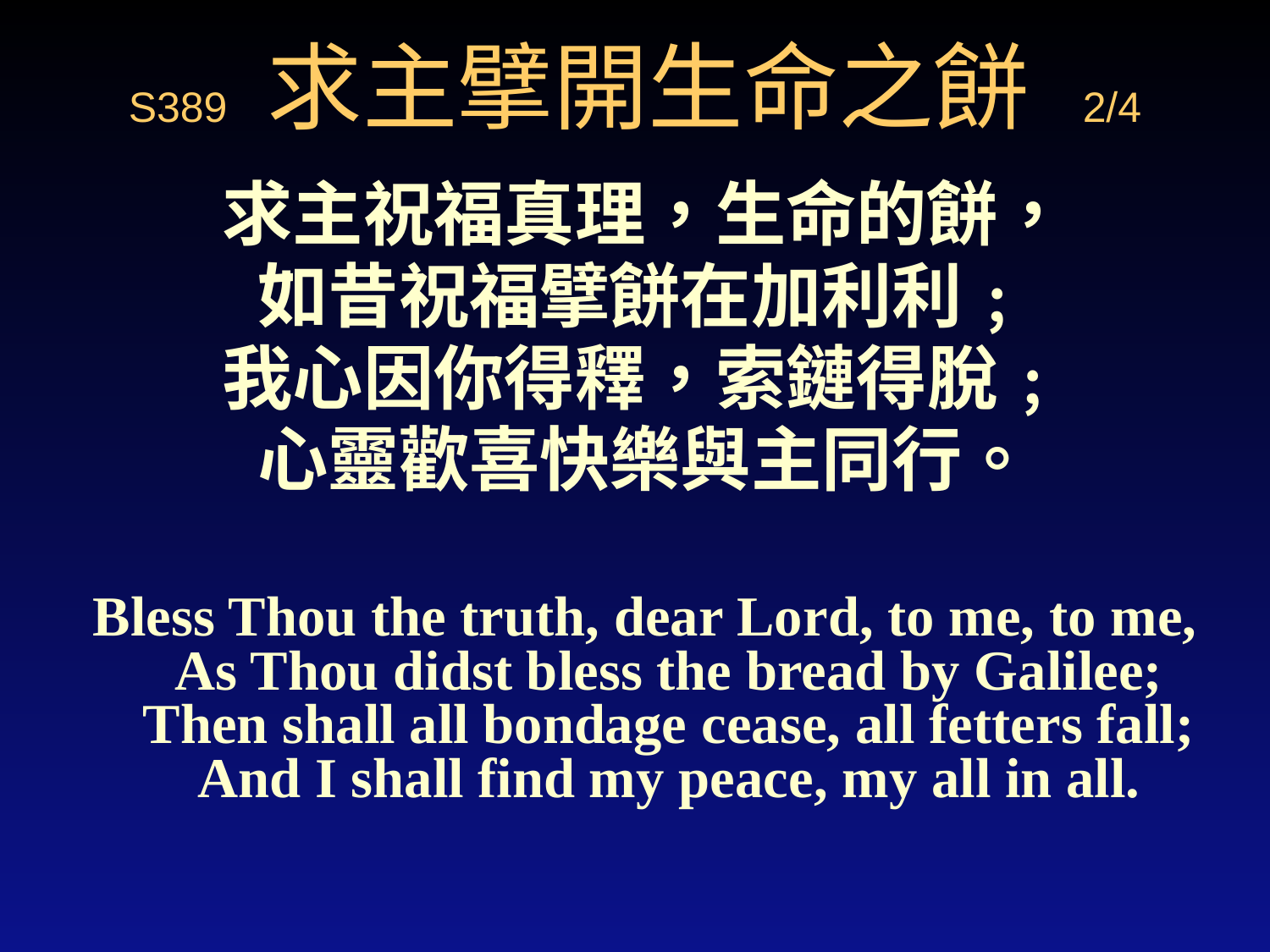

# S389 求主擘開生命之餅  2/4
求主祝福真理，生命的餅，
如昔祝福擘餅在加利利﹔
我心因你得釋，索鏈得脫﹔
心靈歡喜快樂與主同行。

Bless Thou the truth, dear Lord, to me, to me,
As Thou didst bless the bread by Galilee;
Then shall all bondage cease, all fetters fall;
And I shall find my peace, my all in all.